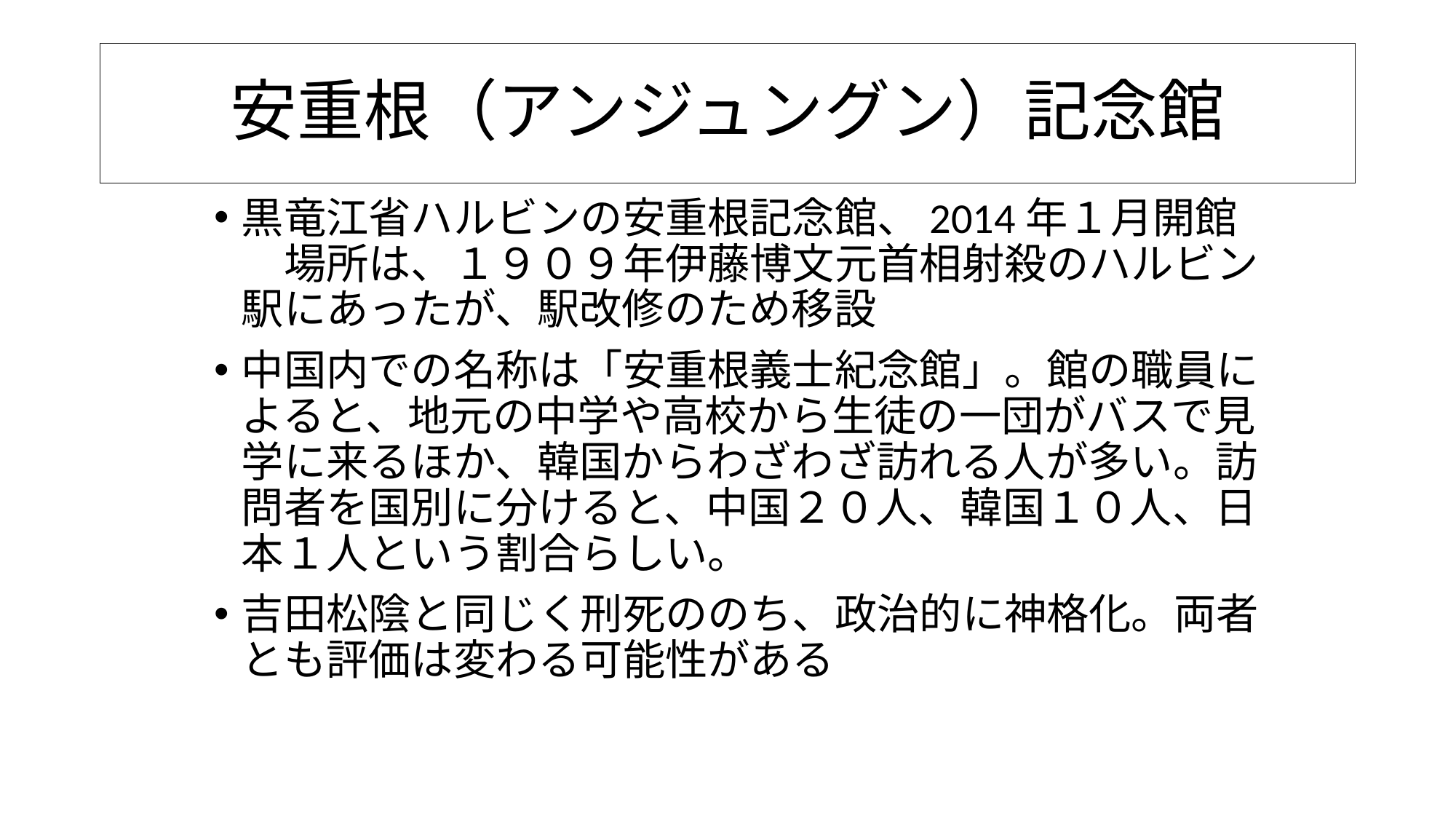

# 安重根（アンジュングン）記念館
黒竜江省ハルビンの安重根記念館、2014年１月開館　場所は、１９０９年伊藤博文元首相射殺のハルビン駅にあったが、駅改修のため移設
中国内での名称は「安重根義士紀念館」。館の職員によると、地元の中学や高校から生徒の一団がバスで見学に来るほか、韓国からわざわざ訪れる人が多い。訪問者を国別に分けると、中国２０人、韓国１０人、日本１人という割合らしい。
吉田松陰と同じく刑死ののち、政治的に神格化。両者とも評価は変わる可能性がある